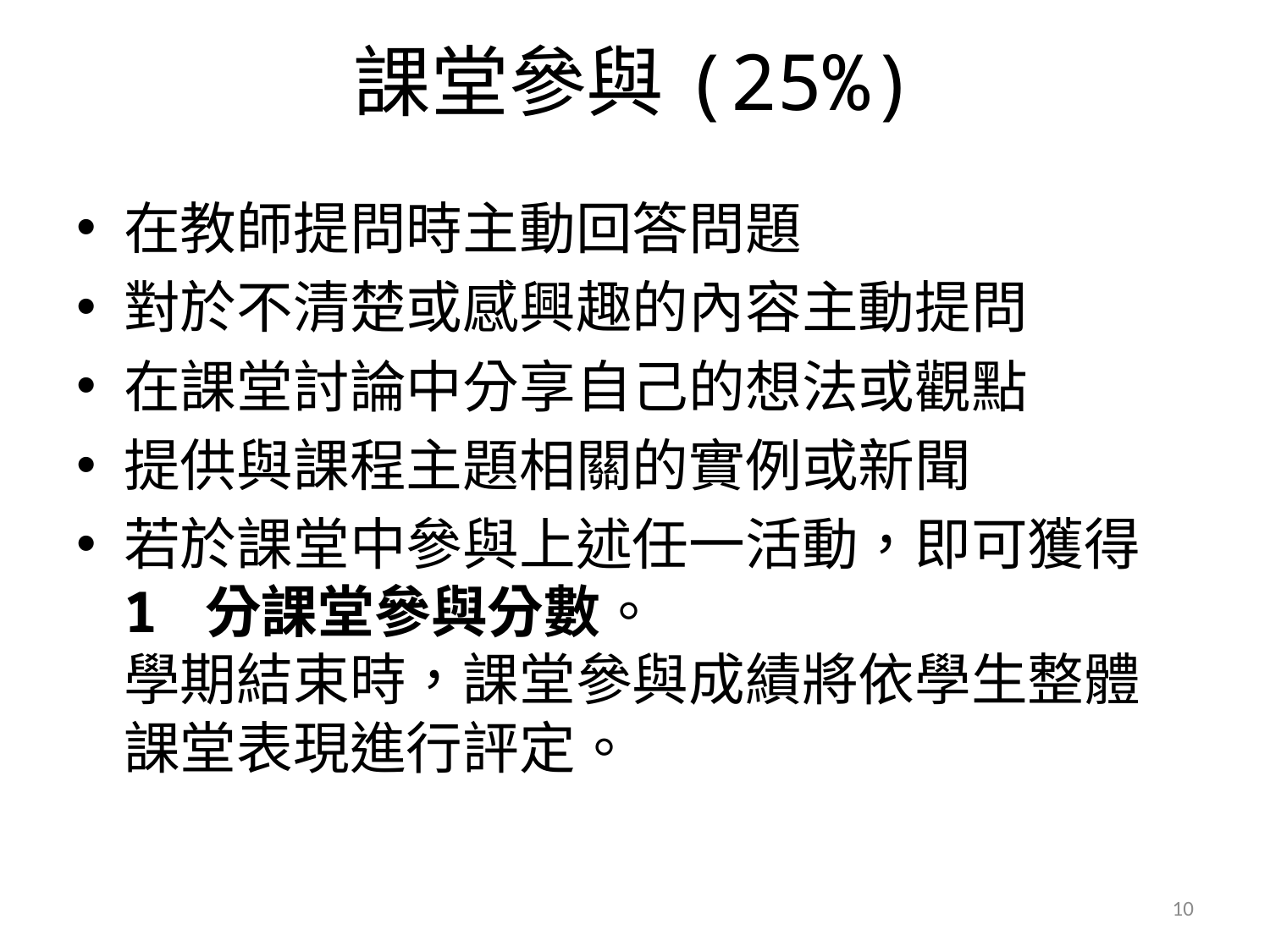

# 課堂參與(25%)
在教師提問時主動回答問題
對於不清楚或感興趣的內容主動提問
在課堂討論中分享自己的想法或觀點
提供與課程主題相關的實例或新聞
若於課堂中參與上述任一活動，即可獲得 1 分課堂參與分數。
學期結束時，課堂參與成績將依學生整體課堂表現進行評定。
10